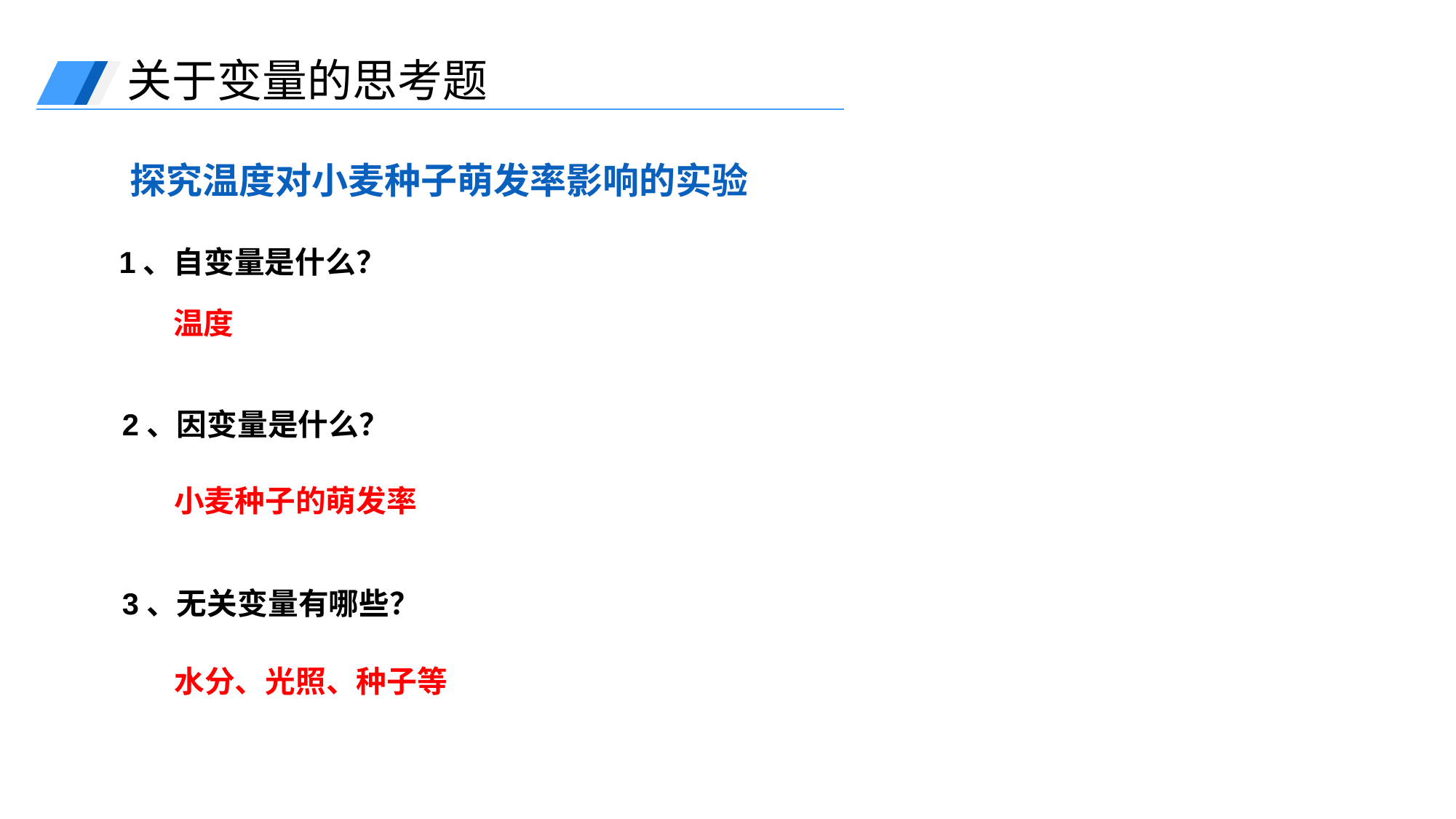

关于变量的思考题

探究温度对小麦种子萌发率影响的实验
1、自变量是什么？
温度
2、因变量是什么？
小麦种子的萌发率
3、无关变量有哪些？
水分、光照、种子等